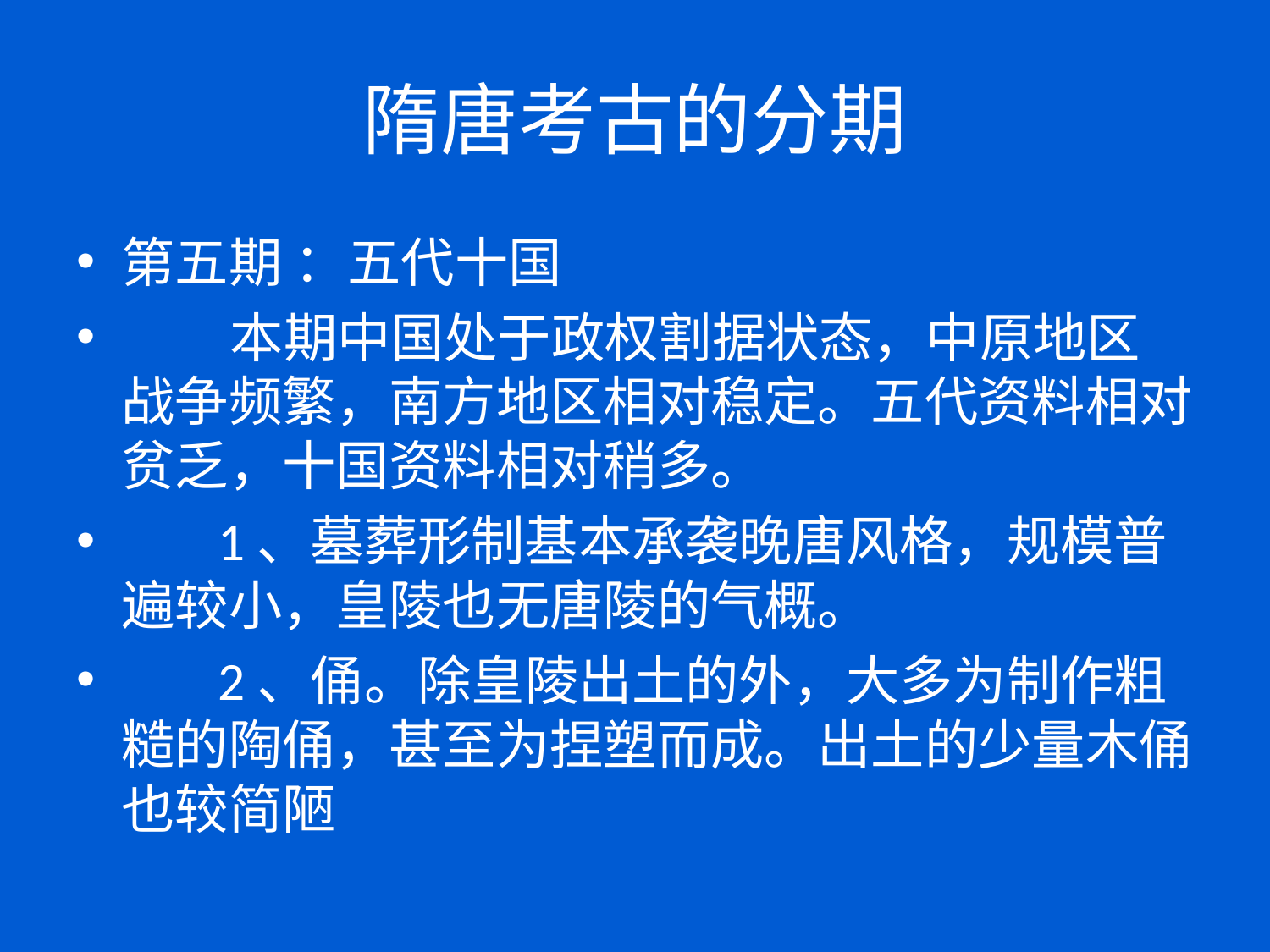

# 隋唐考古的分期
第五期 ：五代十国
        本期中国处于政权割据状态，中原地区战争频繁，南方地区相对稳定。五代资料相对贫乏，十国资料相对稍多。
        1、墓葬形制基本承袭晚唐风格，规模普遍较小，皇陵也无唐陵的气概。
        2、俑。除皇陵出土的外，大多为制作粗糙的陶俑，甚至为捏塑而成。出土的少量木俑也较简陋